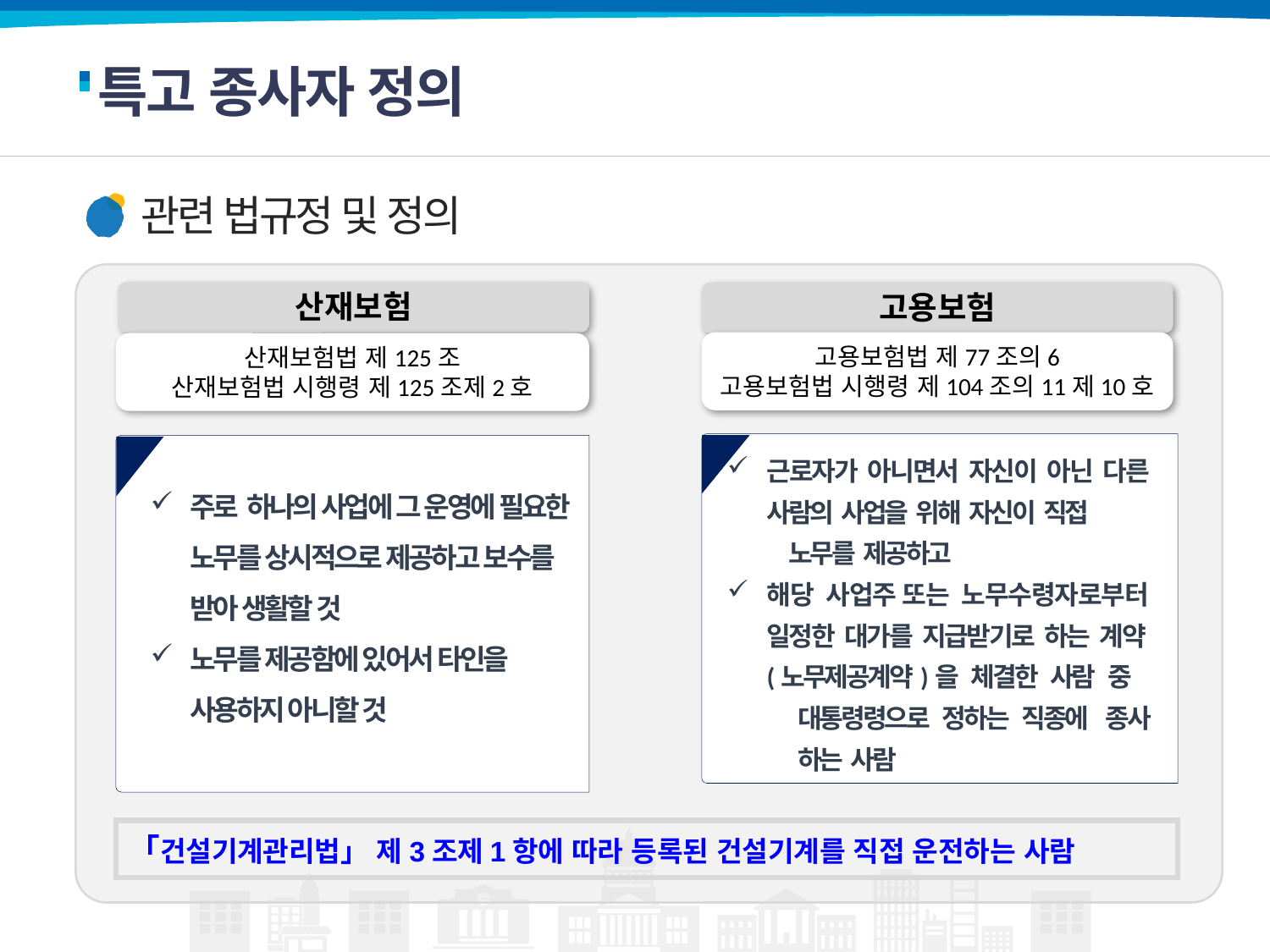

특고 종사자 정의

관련 법규정 및 정의

산재보험
고용보험

고용보험법 제77조의6
고용보험법 시행령 제104조의11제10호

산재보험법 제125조
산재보험법 시행령 제125조제2호

근로자가  아니면서  자신이  아닌  다른  사람의  사업을  위해  자신이  직접
           노무를  제공하고
해당  사업주 또는  노무수령자로부터  일정한  대가를  지급받기로  하는  계약(노무제공계약)을   체결한   사람   중
             대통령령으로   정하는   직종에    종사
             하는  사람
주로  하나의 사업에 그 운영에 필요한 노무를 상시적으로 제공하고 보수를 받아 생활할 것
노무를 제공함에 있어서 타인을 사용하지 아니할 것
「건설기계관리법」 제3조제1항에 따라 등록된 건설기계를 직접 운전하는 사람